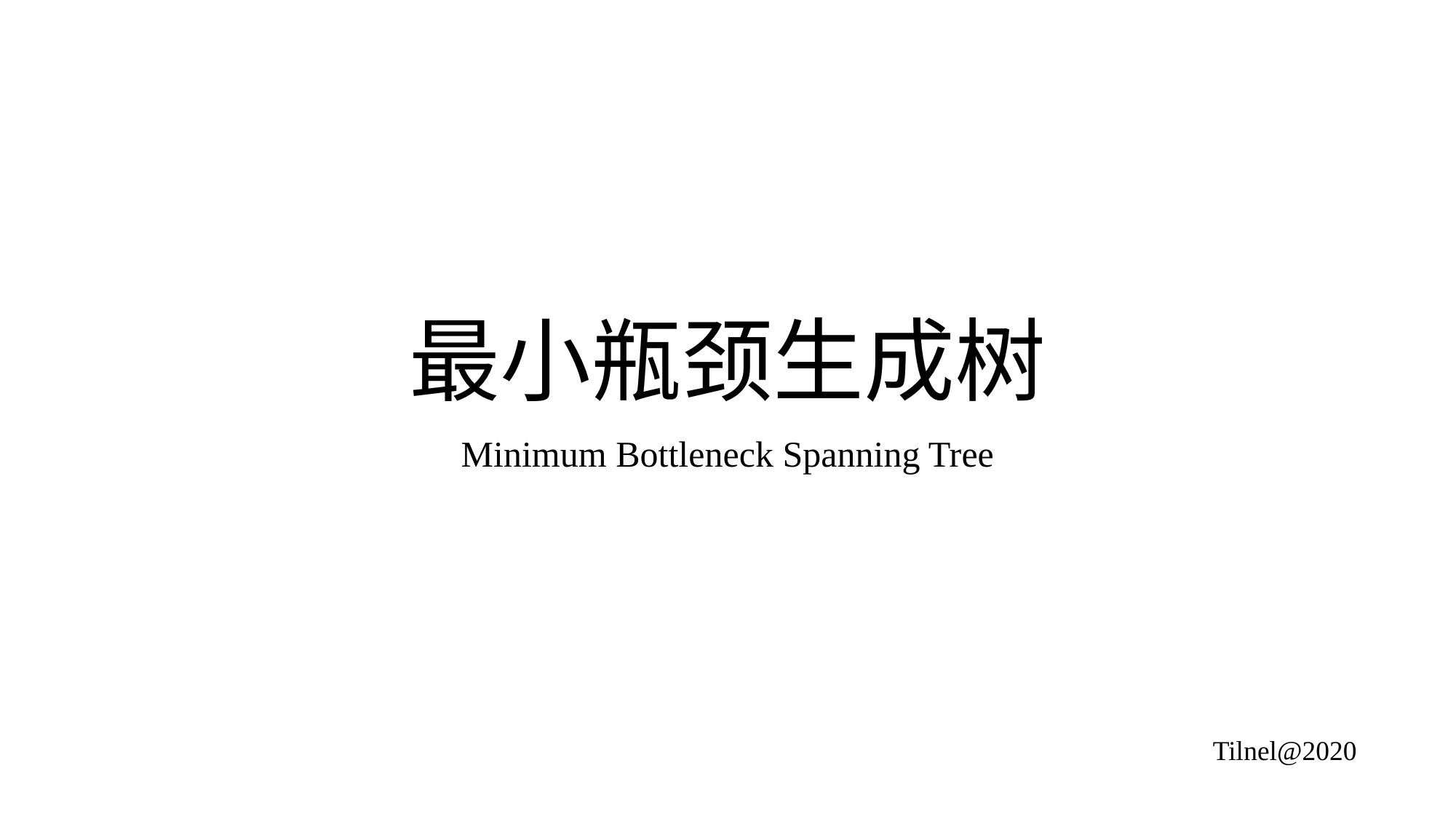

# 最小瓶颈生成树
Minimum Bottleneck Spanning Tree

Tilnel@2020